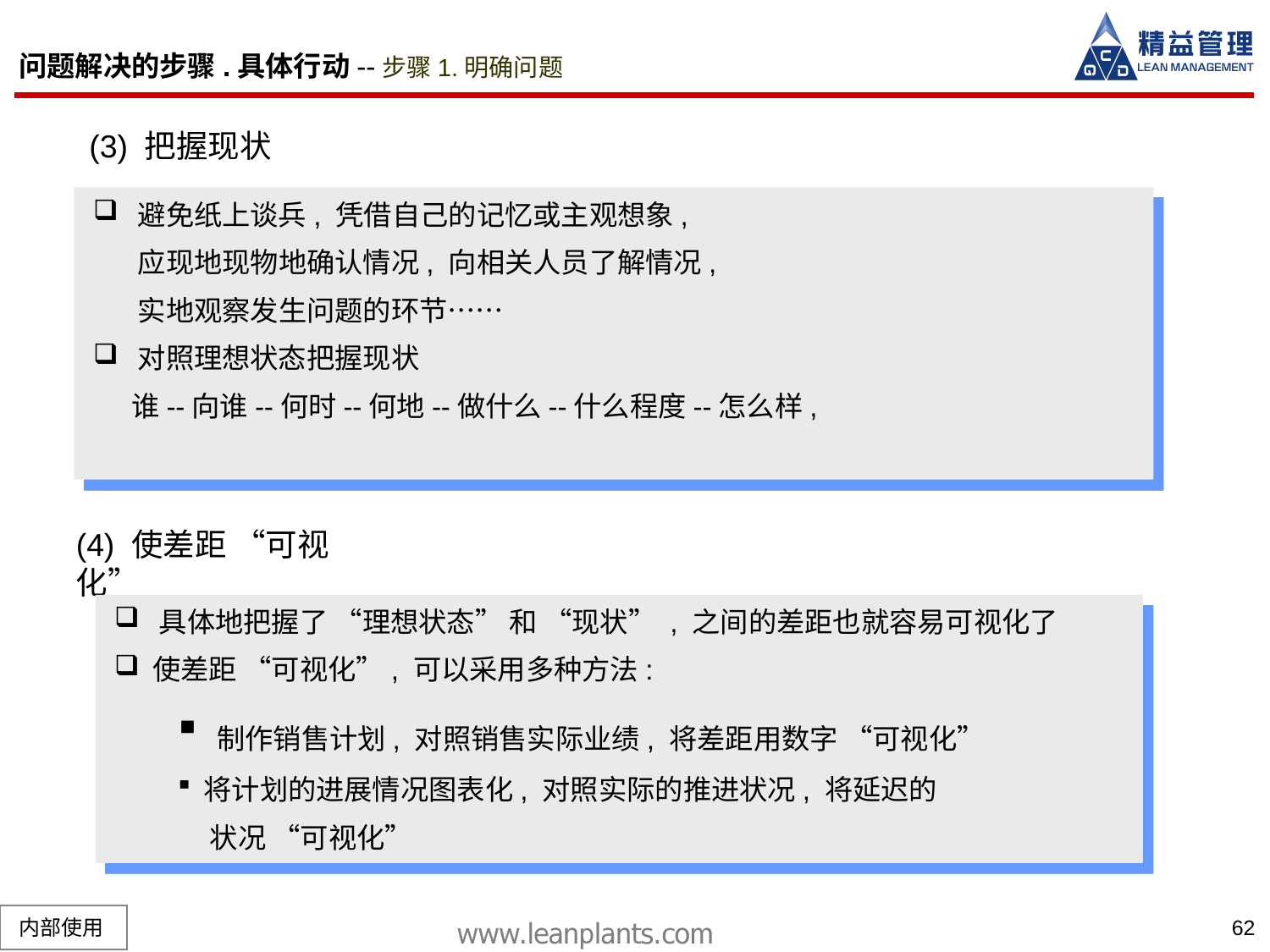

问题解决的步骤.具体行动--步骤1.明确问题
(3) 把握现状
  避免纸上谈兵, 凭借自己的记忆或主观想象,
      应现地现物地确认情况, 向相关人员了解情况,
      实地观察发生问题的环节……
  对照理想状态把握现状
     谁--向谁--何时--何地--做什么--什么程度--怎么样,

(4) 使差距 “可视化”
  具体地把握了 “理想状态” 和 “现状” , 之间的差距也就容易可视化了
 使差距 “可视化”, 可以采用多种方法:
 制作销售计划, 对照销售实际业绩, 将差距用数字 “可视化”
 将计划的进展情况图表化, 对照实际的推进状况, 将延迟的
    状况 “可视化”
内部使用